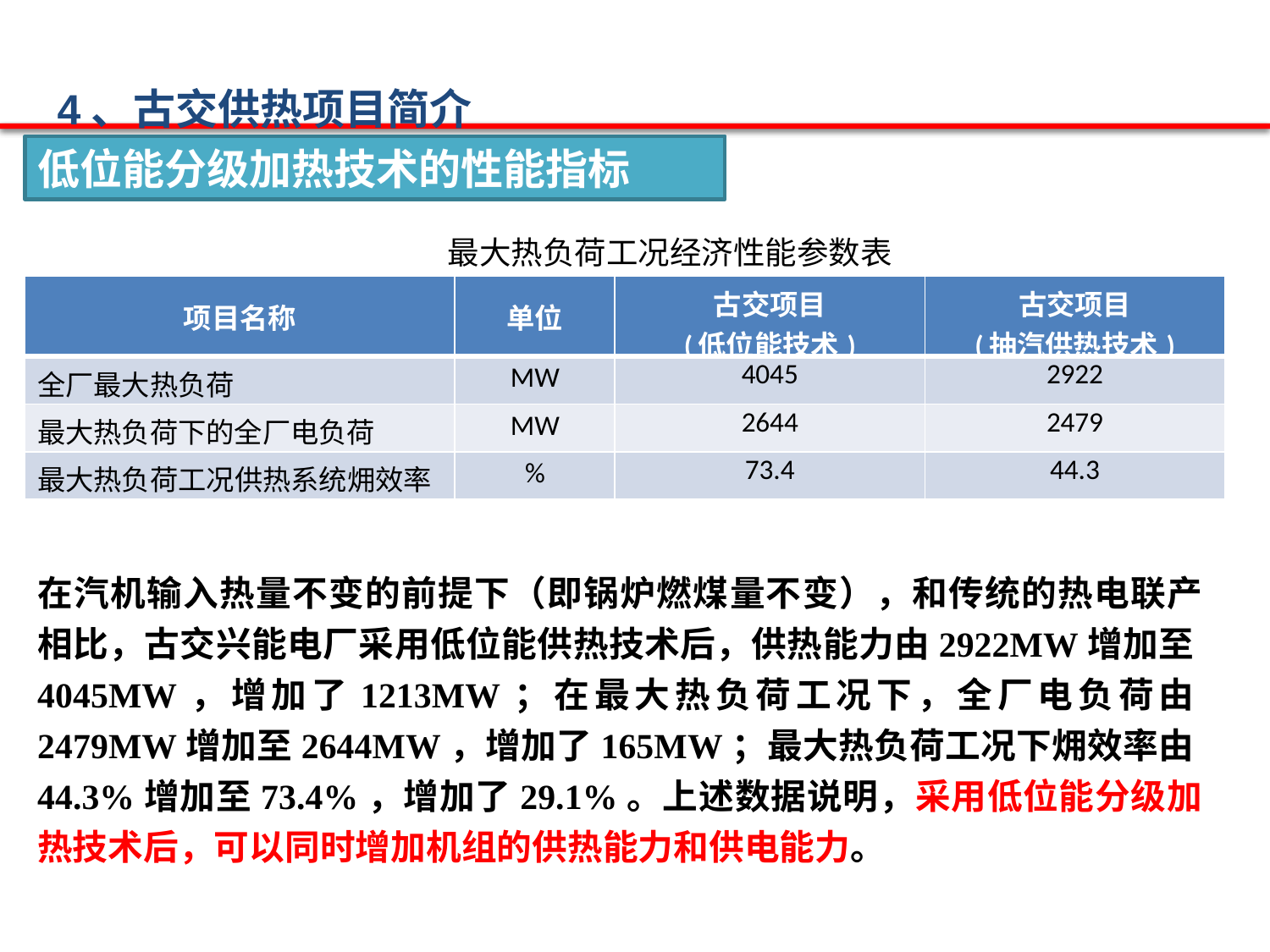

4、古交供热项目简介

低位能分级加热技术的性能指标
最大热负荷工况经济性能参数表
| 项目名称 | 单位 | 古交项目 (低位能技术) | 古交项目 (抽汽供热技术) |
| --- | --- | --- | --- |
| 全厂最大热负荷 | MW | 4045 | 2922 |
| 最大热负荷下的全厂电负荷 | MW | 2644 | 2479 |
| 最大热负荷工况供热系统㶲效率 | % | 73.4 | 44.3 |
在汽机输入热量不变的前提下（即锅炉燃煤量不变），和传统的热电联产相比，古交兴能电厂采用低位能供热技术后，供热能力由2922MW增加至4045MW，增加了1213MW；在最大热负荷工况下，全厂电负荷由2479MW增加至2644MW，增加了165MW；最大热负荷工况下㶲效率由44.3%增加至73.4%，增加了29.1%。上述数据说明，采用低位能分级加热技术后，可以同时增加机组的供热能力和供电能力。